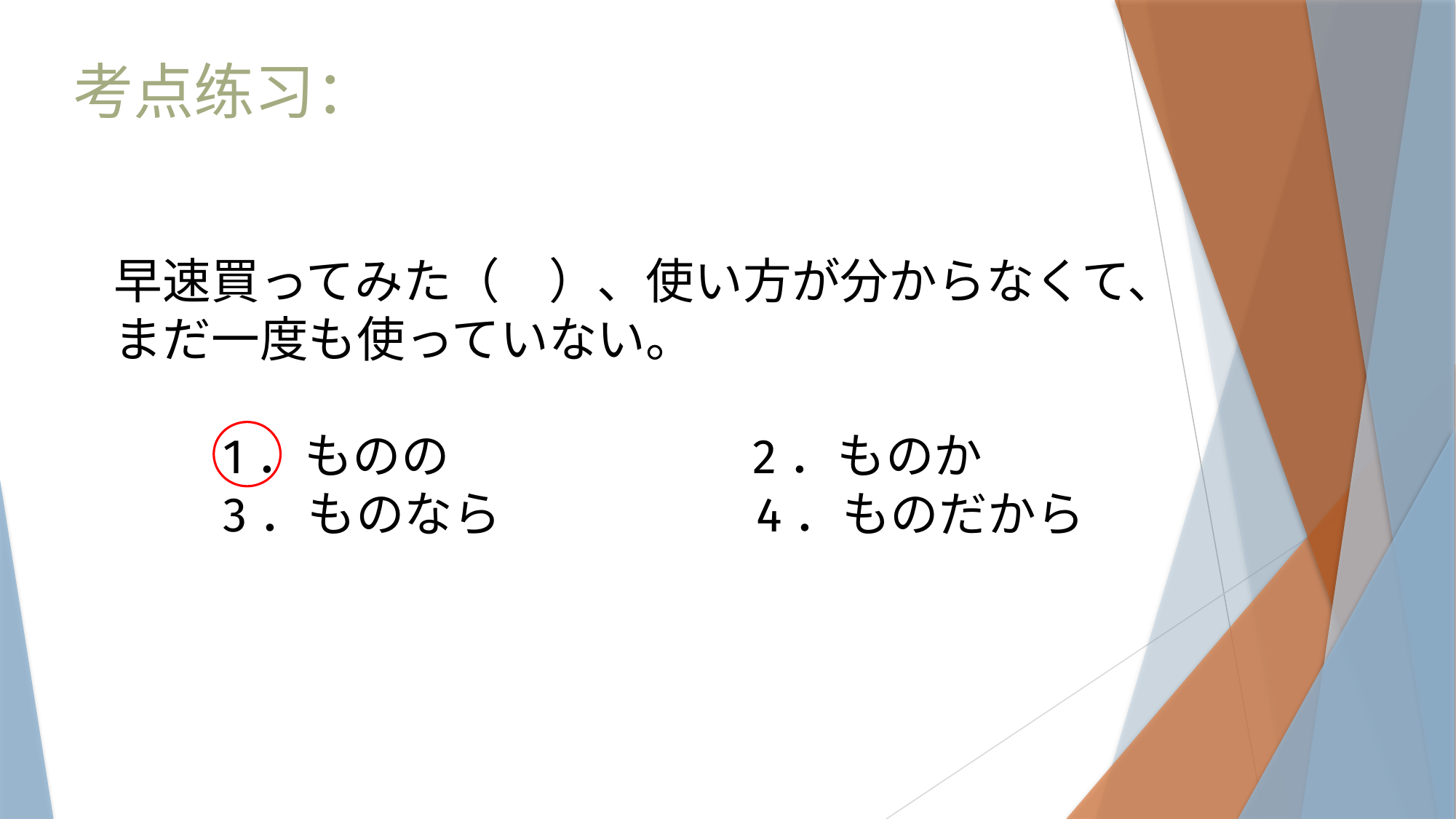

考点练习：
早速買ってみた（　）、使い方が分からなくて、
まだ一度も使っていない。

　　1．ものの　　　　　　2．ものか
　　3．ものなら　　　　　4．ものだから